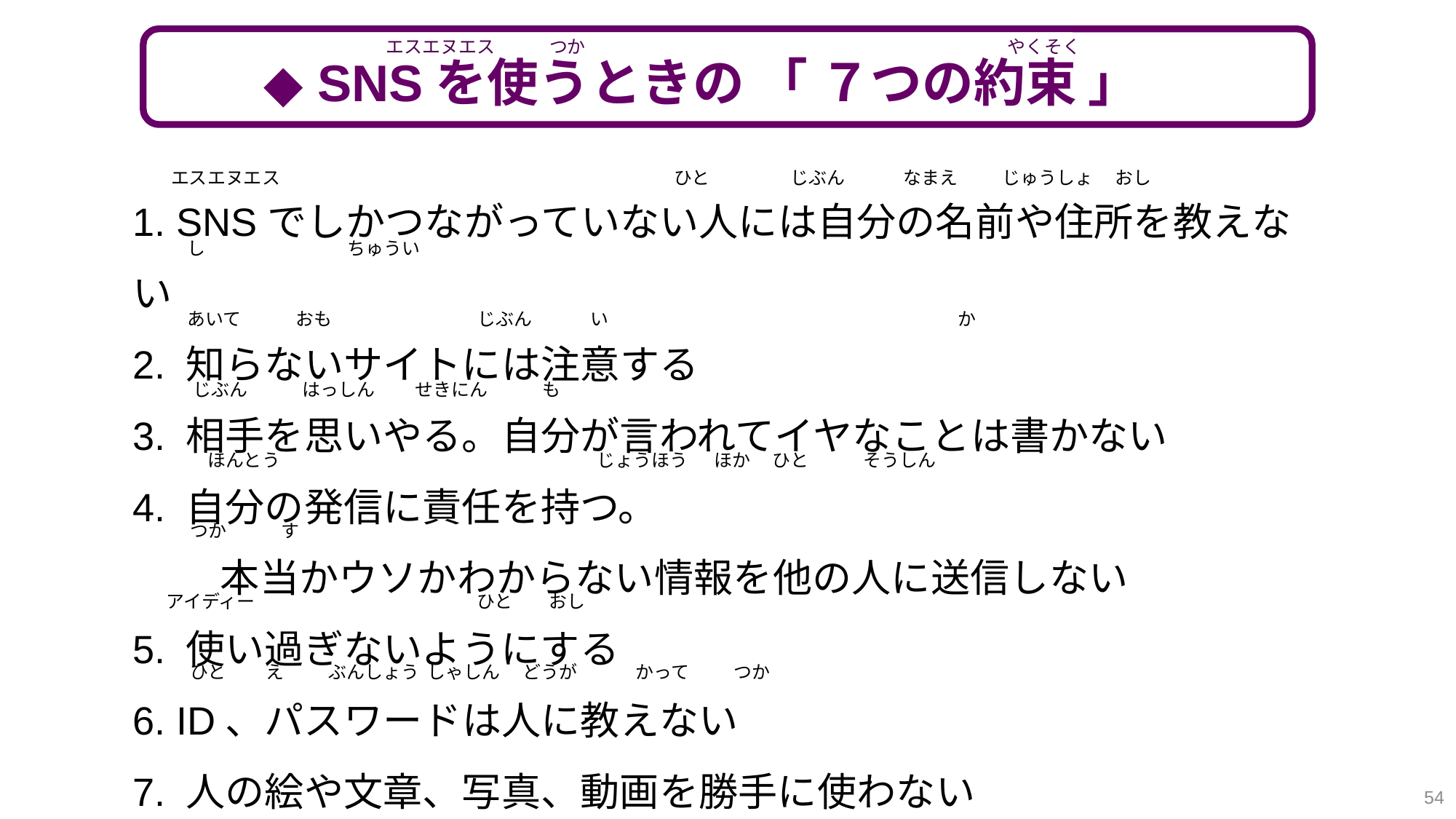

エスエヌエス　　　つか　　　　　　　　　　　　　　　　　　　　　　　 やくそく
◆ SNSを使うときの 「 ７つの約束 」
エスエヌエス　　　　 　　　　　　　　　　　　　　  　　　ひと　　  　　じぶん　　 　なまえ　 　 じゅうしょ　 おし

   し                              　 ちゅうい
1. SNSでしかつながっていない人には自分の名前や住所を教えない
2. 知らないサイトには注意する
3. 相手を思いやる。自分が言われてイヤなことは書かない
4. 自分の発信に責任を持つ。
　　 本当かウソかわからない情報を他の人に送信しない
5. 使い過ぎないようにする
6. ID、パスワードは人に教えない
7. 人の絵や文章、写真、動画を勝手に使わない
   あいて　　　おも　　　　　　　　じぶん　　　 い　　　　　　　　　　 　　　　　　　　　か

　 じぶん　　　はっしん　　 せきにん　　　も

　　ほんとう　　　　　　　　　　　　　　　　　  じょうほう　  ほか　 ひと　　　そうしん
　　つか　　　す

  アイディー　　　　　　　　　　　　 ひと　　おし

　　ひと　　 え　　  ぶんしょう  しゃしん 　どうが　 　　かって　　  つか
54